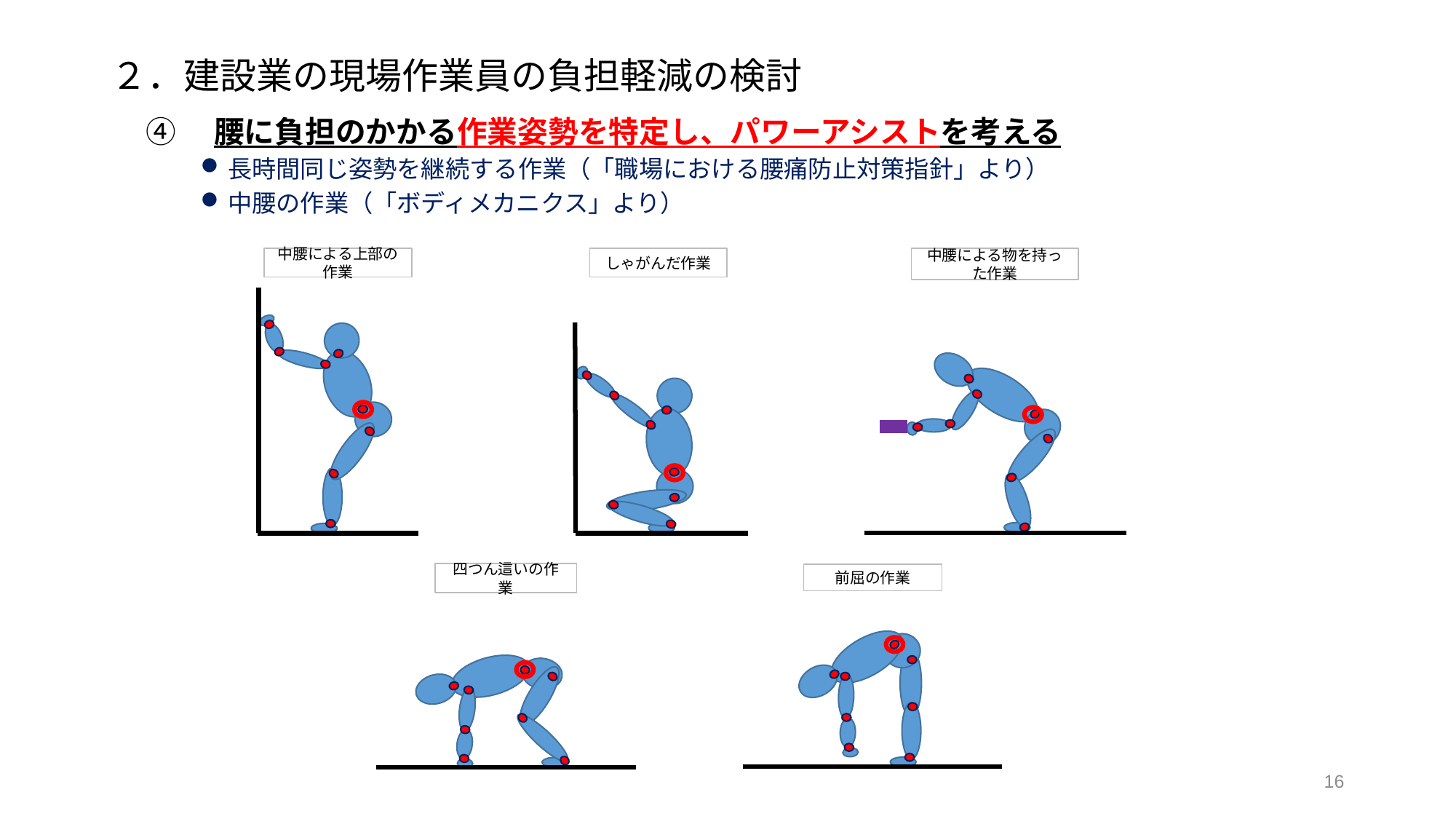

# ２．建設業の現場作業員の負担軽減の検討
④　腰に負担のかかる作業姿勢を特定し、パワーアシストを考える
長時間同じ姿勢を継続する作業（「職場における腰痛防止対策指針」より）
中腰の作業（「ボディメカニクス」より）
中腰による上部の作業
しゃがんだ作業
中腰による物を持った作業

四つん這いの作業
前屈の作業

16